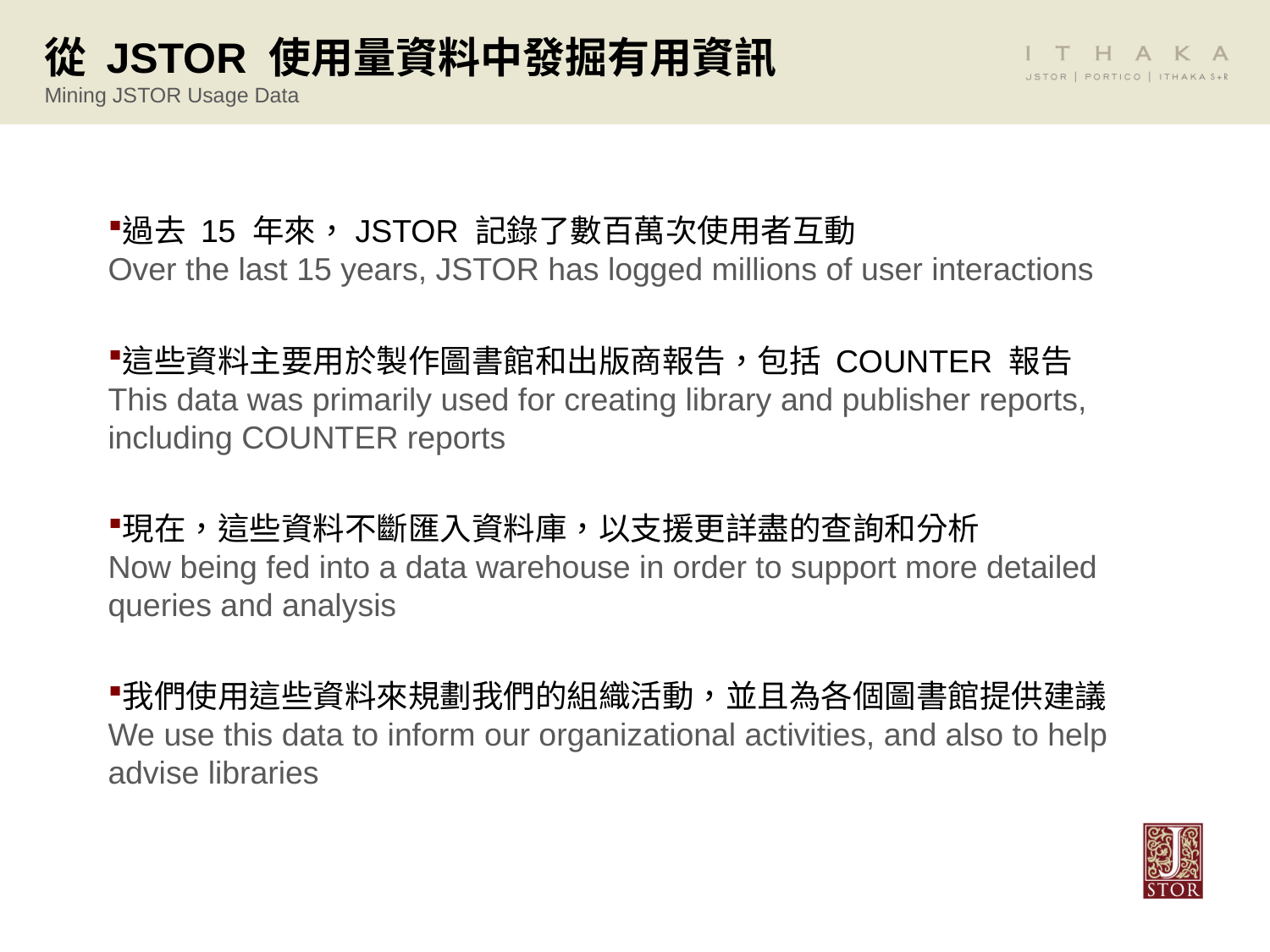

# 從 JSTOR 使用量資料中發掘有用資訊 Mining JSTOR Usage Data

過去 15 年來，JSTOR 記錄了數百萬次使用者互動
Over the last 15 years, JSTOR has logged millions of user interactions

這些資料主要用於製作圖書館和出版商報告，包括 COUNTER 報告
This data was primarily used for creating library and publisher reports, including COUNTER reports

現在，這些資料不斷匯入資料庫，以支援更詳盡的查詢和分析
Now being fed into a data warehouse in order to support more detailed queries and analysis

我們使用這些資料來規劃我們的組織活動，並且為各個圖書館提供建議
We use this data to inform our organizational activities, and also to help advise libraries